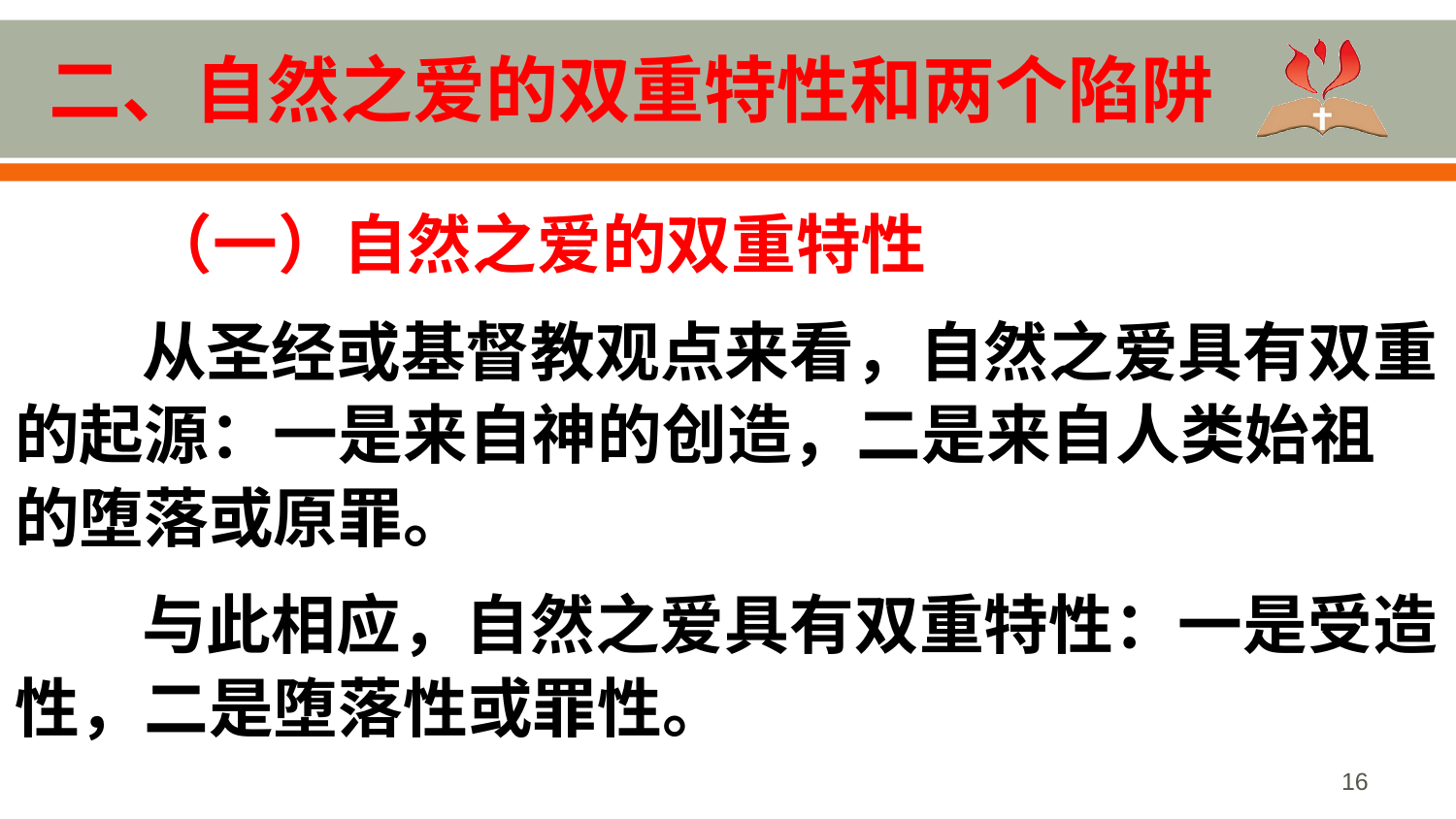

# 二、自然之爱的双重特性和两个陷阱
        （一）自然之爱的双重特性
从圣经或基督教观点来看，自然之爱具有双重的起源：一是来自神的创造，二是来自人类始祖的堕落或原罪。
与此相应，自然之爱具有双重特性：一是受造性，二是堕落性或罪性。

16